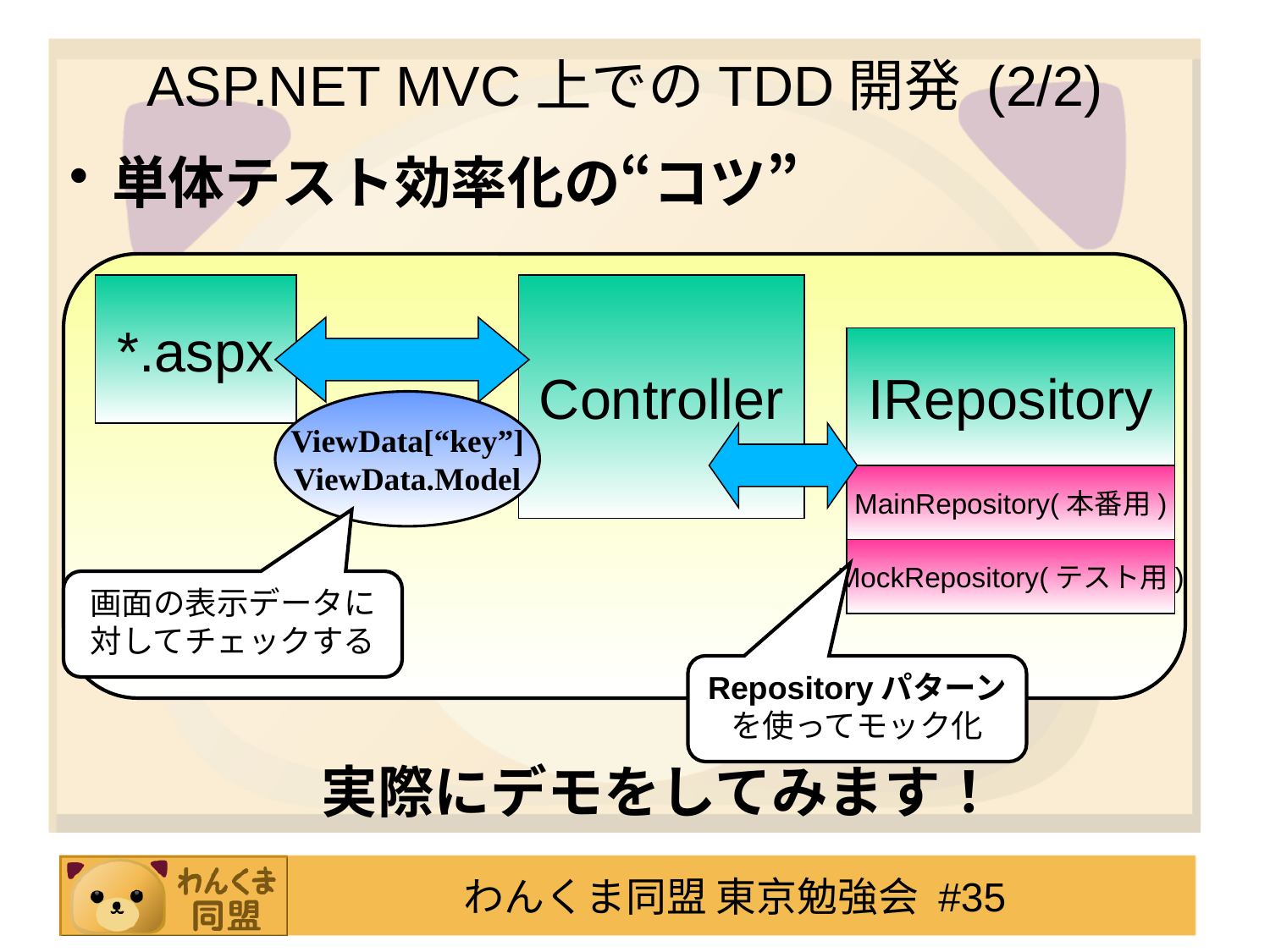

ASP.NET MVC上でのTDD開発 (2/2)
単体テスト効率化の“コツ”

*.aspx
Controller

IRepository
ViewData[“key”]
ViewData.Model

MainRepository(本番用)
MockRepository(テスト用)
画面の表示データに対してチェックする
Repositoryパターンを使ってモック化
実際にデモをしてみます！